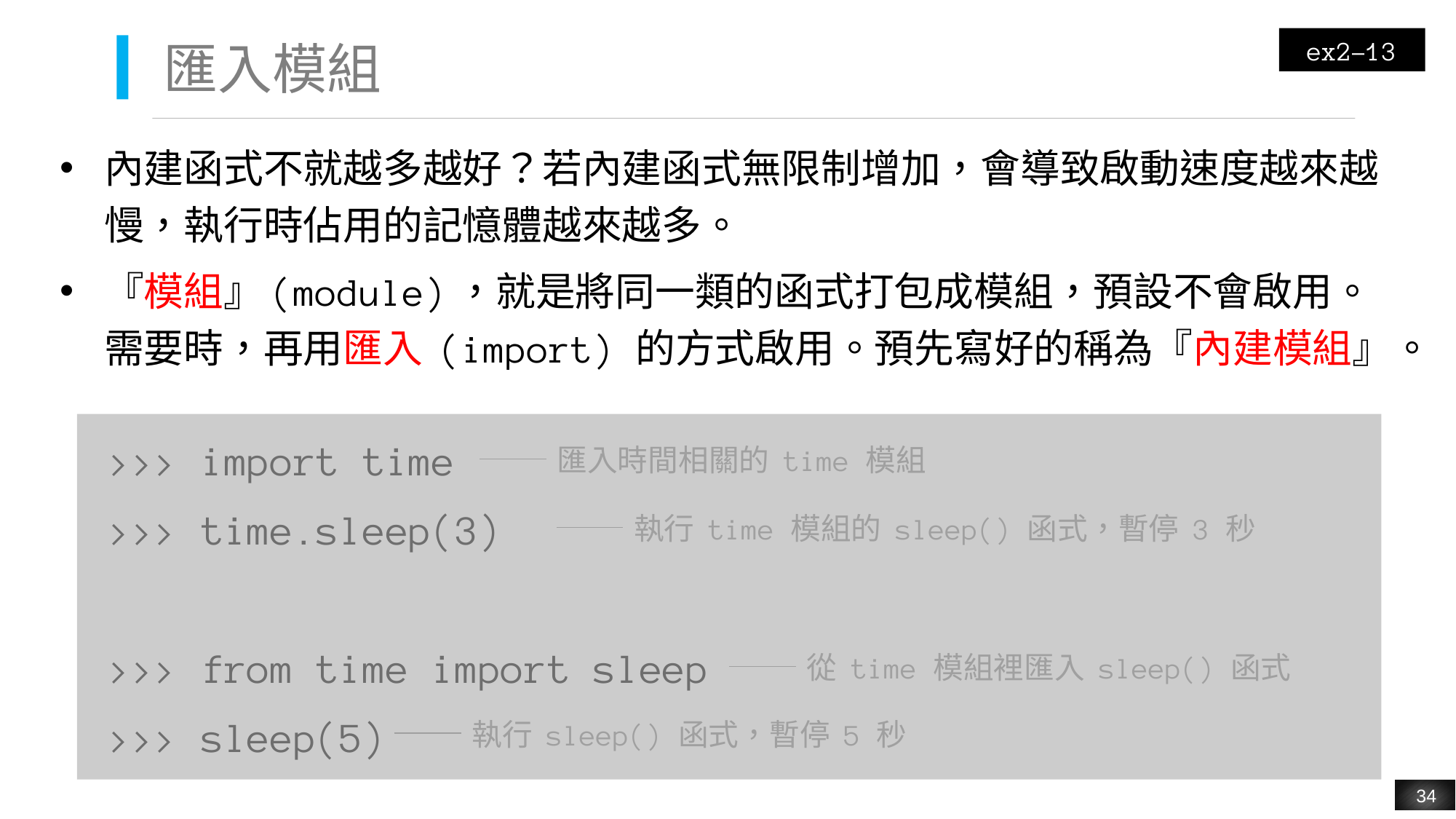

ex2-13
# 匯入模組

內建函式不就越多越好？若內建函式無限制增加，會導致啟動速度越來越慢，執行時佔用的記憶體越來越多。
『模組』(module)，就是將同一類的函式打包成模組，預設不會啟用。需要時，再用匯入 (import) 的方式啟用。預先寫好的稱為『內建模組』。

>>> import time
>>> time.sleep(3)

>>> from time import sleep
>>> sleep(5)
匯入時間相關的 time 模組
執行 time 模組的 sleep() 函式，暫停 3 秒
從 time 模組裡匯入 sleep() 函式
執行 sleep() 函式，暫停 5 秒